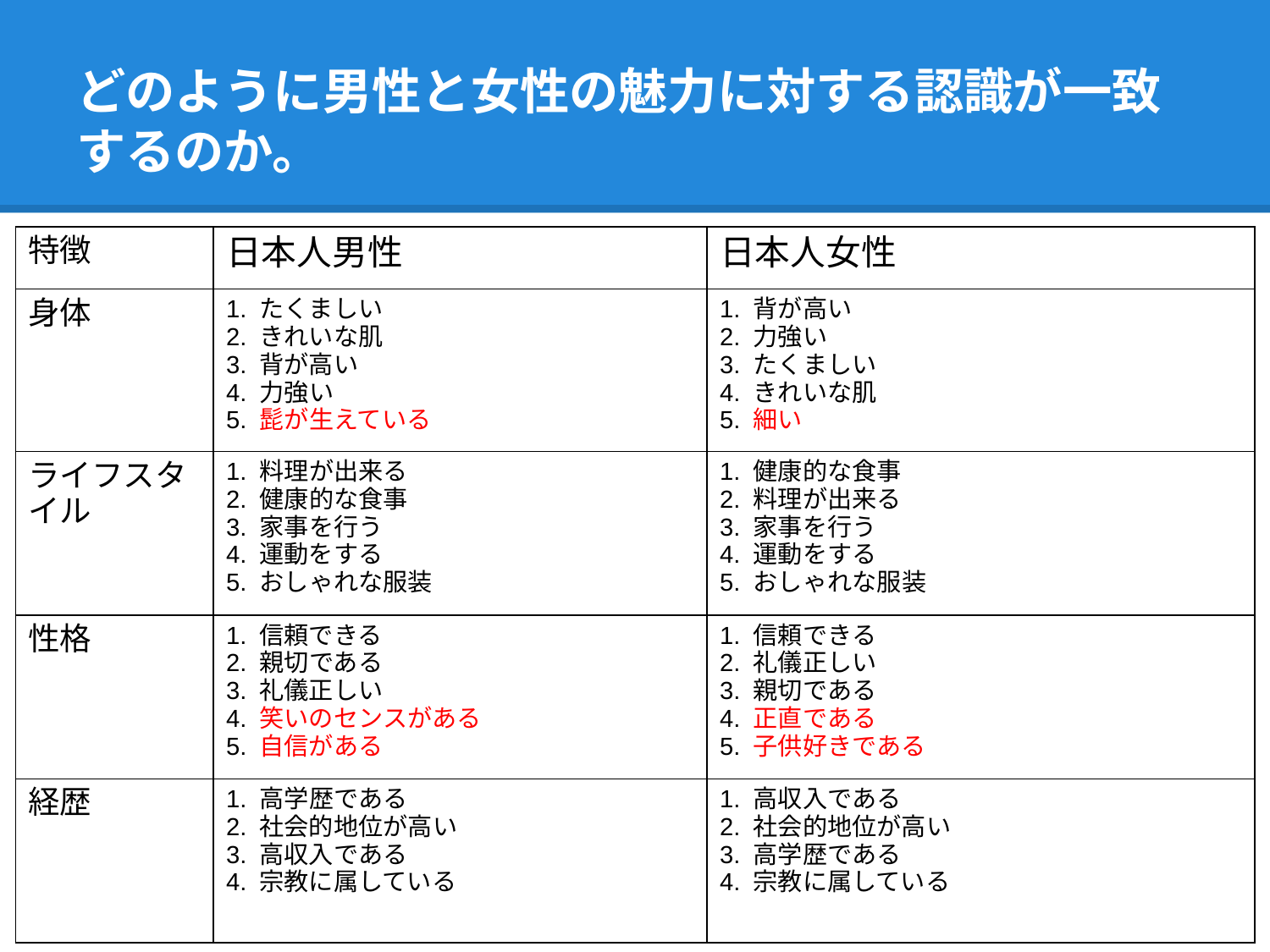

# どのように男性と女性の魅力に対する認識が一致するのか。
| 特徴 | 日本人男性 | 日本人女性 |
| --- | --- | --- |
| 身体 | 1. たくましい 2. きれいな肌 3. 背が高い 4. 力強い 5. 髭が生えている | 1. 背が高い 2. 力強い 3. たくましい 4. きれいな肌 5. 細い |
| ライフスタイル | 1. 料理が出来る 2. 健康的な食事 3. 家事を行う 4. 運動をする 5. おしゃれな服装 | 1. 健康的な食事 2. 料理が出来る 3. 家事を行う 4. 運動をする 5. おしゃれな服装 |
| 性格 | 1. 信頼できる 2. 親切である 3. 礼儀正しい 4. 笑いのセンスがある 5. 自信がある | 1. 信頼できる 2. 礼儀正しい 3. 親切である 4. 正直である 5. 子供好きである |
| 経歴 | 1. 高学歴である 2. 社会的地位が高い 3. 高収入である 4. 宗教に属している | 1. 高収入である 2. 社会的地位が高い 3. 高学歴である 4. 宗教に属している |